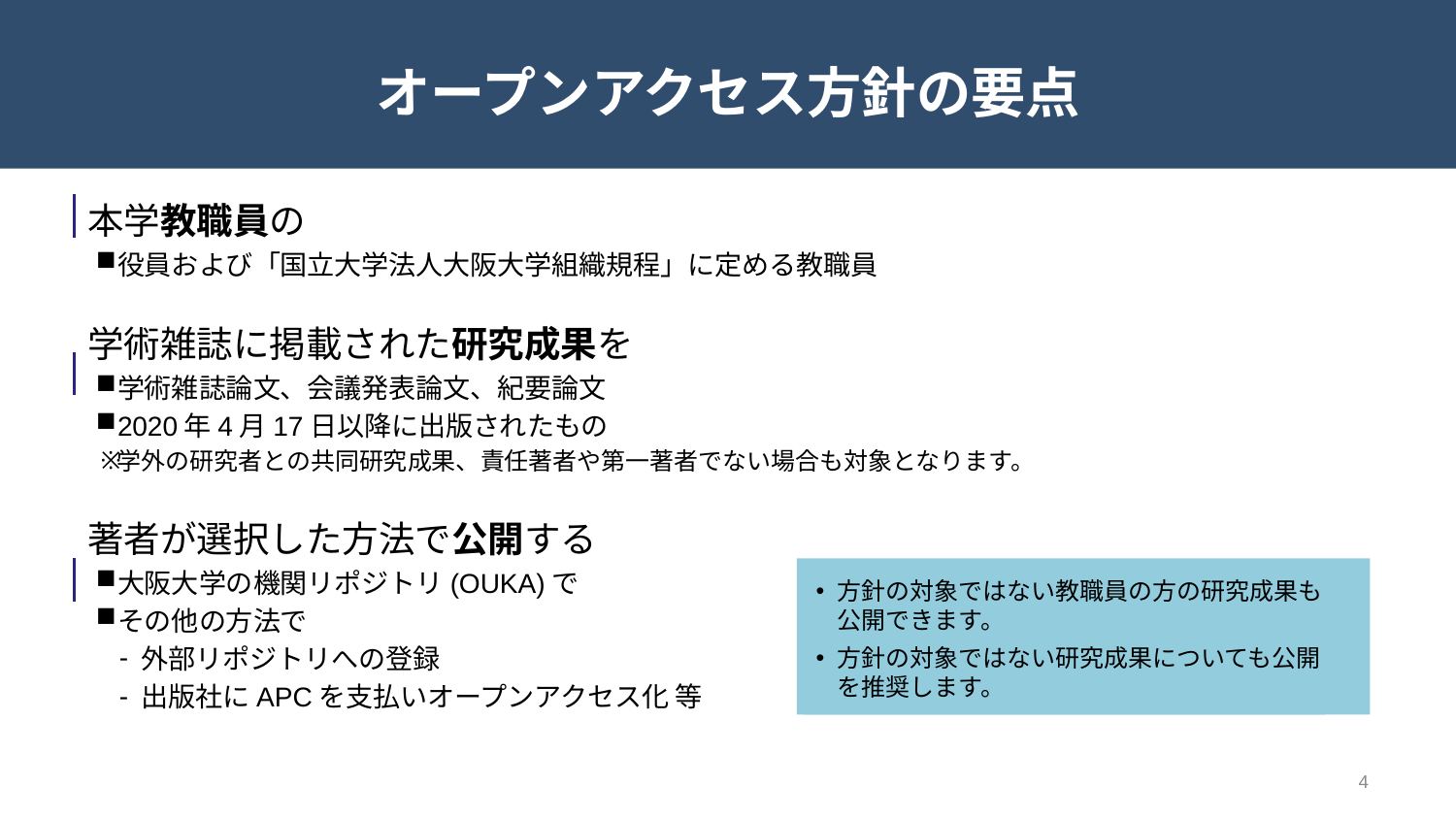

# オープンアクセス方針の要点
本学教職員の
役員および「国立大学法人大阪大学組織規程」に定める教職員

学術雑誌に掲載された研究成果を
学術雑誌論文、会議発表論文、紀要論文
2020年4月17日以降に出版されたもの
学外の研究者との共同研究成果、責任著者や第一著者でない場合も対象となります。

著者が選択した方法で公開する
大阪大学の機関リポジトリ(OUKA)で
その他の方法で
外部リポジトリへの登録
出版社にAPCを支払いオープンアクセス化 等

方針の対象ではない教職員の方の研究成果も公開できます。
方針の対象ではない研究成果についても公開を推奨します。
4